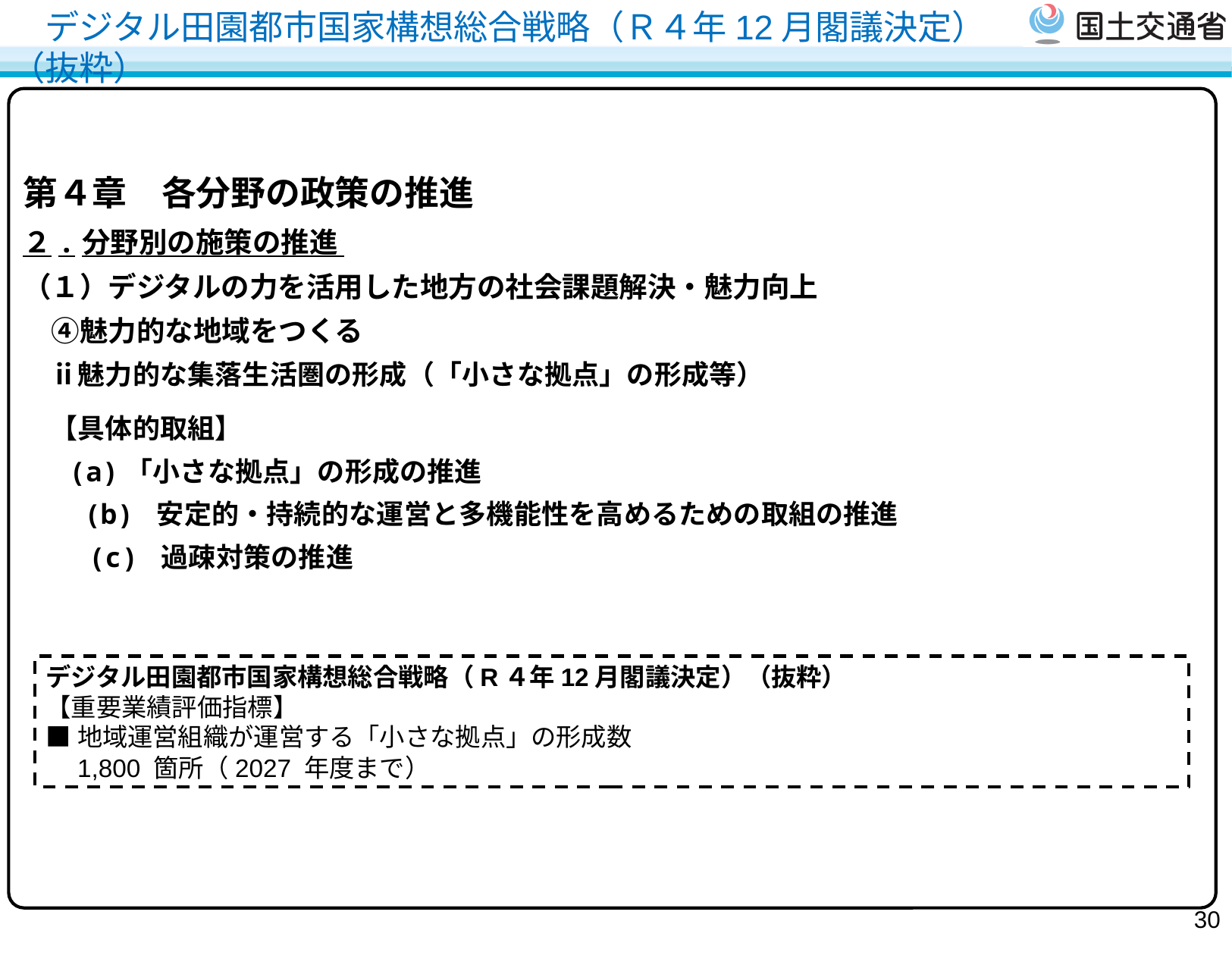

デジタル田園都市国家構想総合戦略（Ｒ４年12月閣議決定）（抜粋）
第４章　各分野の政策の推進
２.分野別の施策の推進
（１）デジタルの力を活用した地方の社会課題解決・魅力向上
　④魅力的な地域をつくる
　ⅱ魅力的な集落生活圏の形成（「小さな拠点」の形成等）
　【具体的取組】
　  (a)「小さな拠点」の形成の推進
　　(b) 安定的・持続的な運営と多機能性を高めるための取組の推進
    (c) 過疎対策の推進

デジタル田園都市国家構想総合戦略（R４年12月閣議決定）（抜粋）
【重要業績評価指標】
■地域運営組織が運営する「小さな拠点」の形成数
　1,800 箇所（2027 年度まで）

30